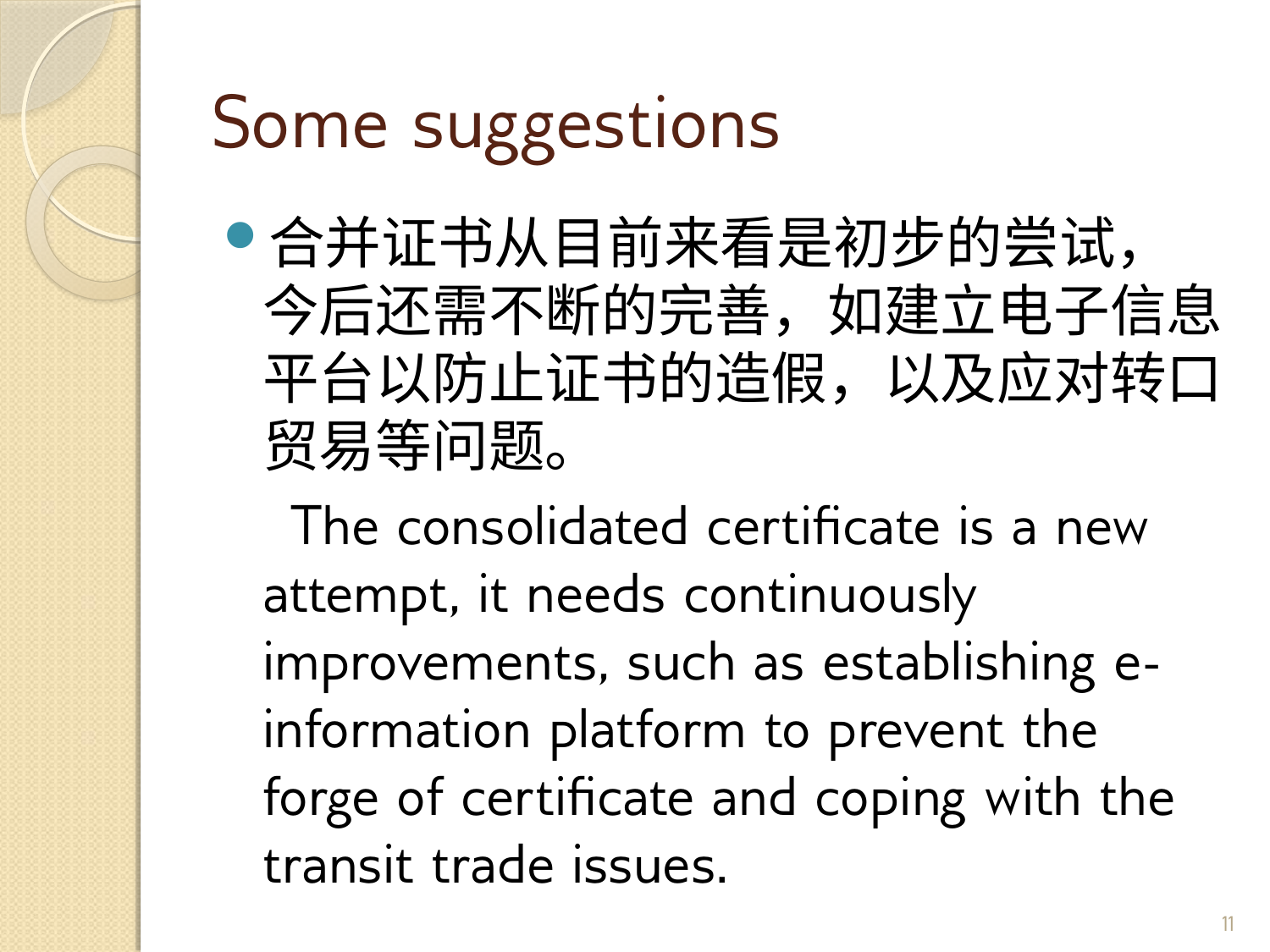

# Some suggestions
合并证书从目前来看是初步的尝试，今后还需不断的完善，如建立电子信息平台以防止证书的造假，以及应对转口贸易等问题。
    The consolidated certificate is a new attempt, it needs continuously improvements, such as establishing e-information platform to prevent the forge of certificate and coping with the transit trade issues.
11